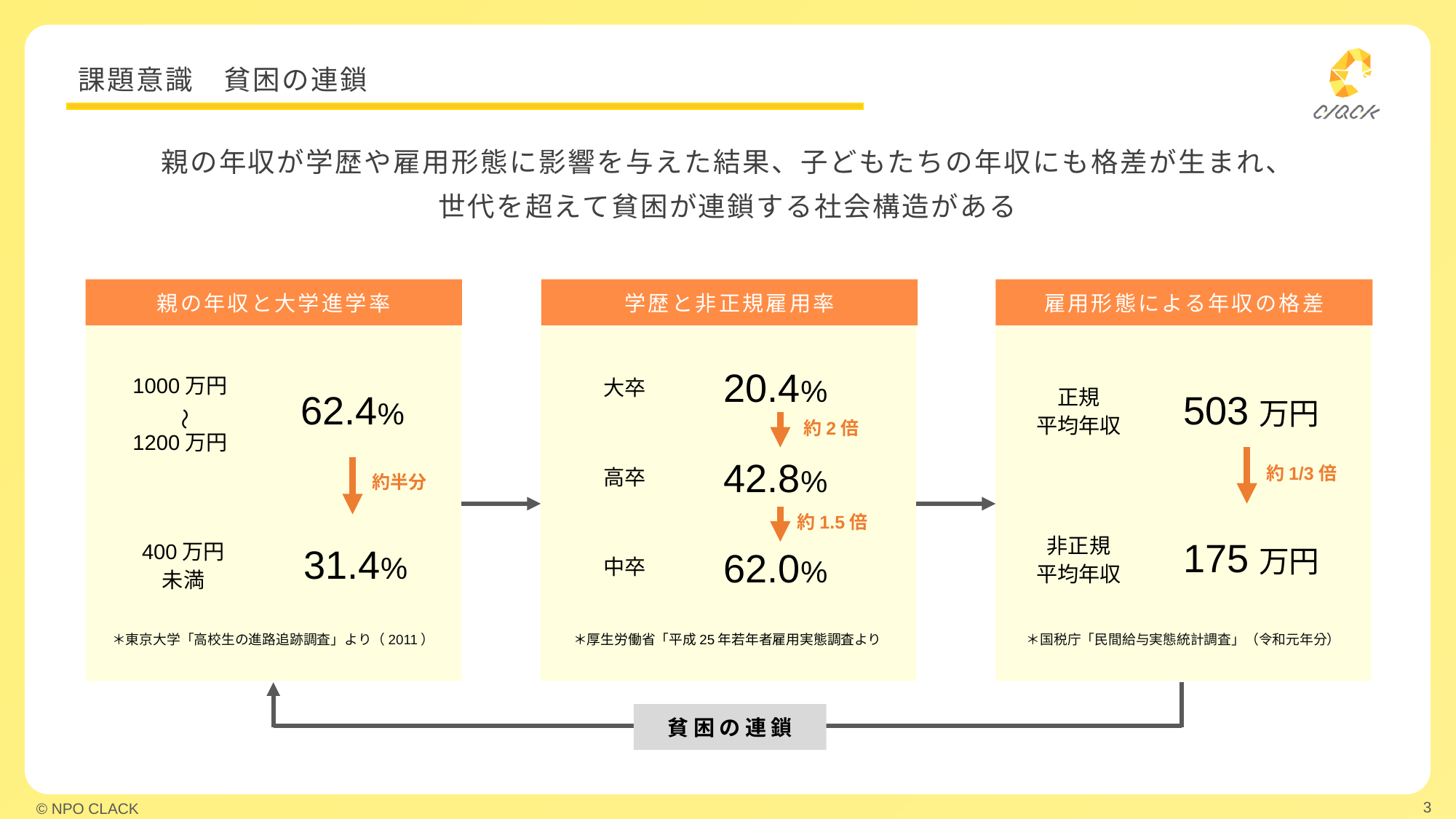

# 課題意識　貧困の連鎖
親の年収が学歴や雇用形態に影響を与えた結果、子どもたちの年収にも格差が生まれ、
世代を超えて貧困が連鎖する社会構造がある
雇用形態による年収の格差
親の年収と大学進学率
学歴と非正規雇用率

20.4%
1000万円
大卒
正規
平均年収
62.4%
503万円
〜
約2倍
1200万円
42.8%
約1/3倍
高卒
約半分
約1.5倍
非正規
平均年収
175万円
400万円
未満
31.4%
62.0%
中卒
＊国税庁「民間給与実態統計調査」（令和元年分）
＊東京大学「高校生の進路追跡調査」より（2011）
＊厚生労働省「平成25年若年者雇用実態調査より

貧困の連鎖
3
©️ NPO CLACK